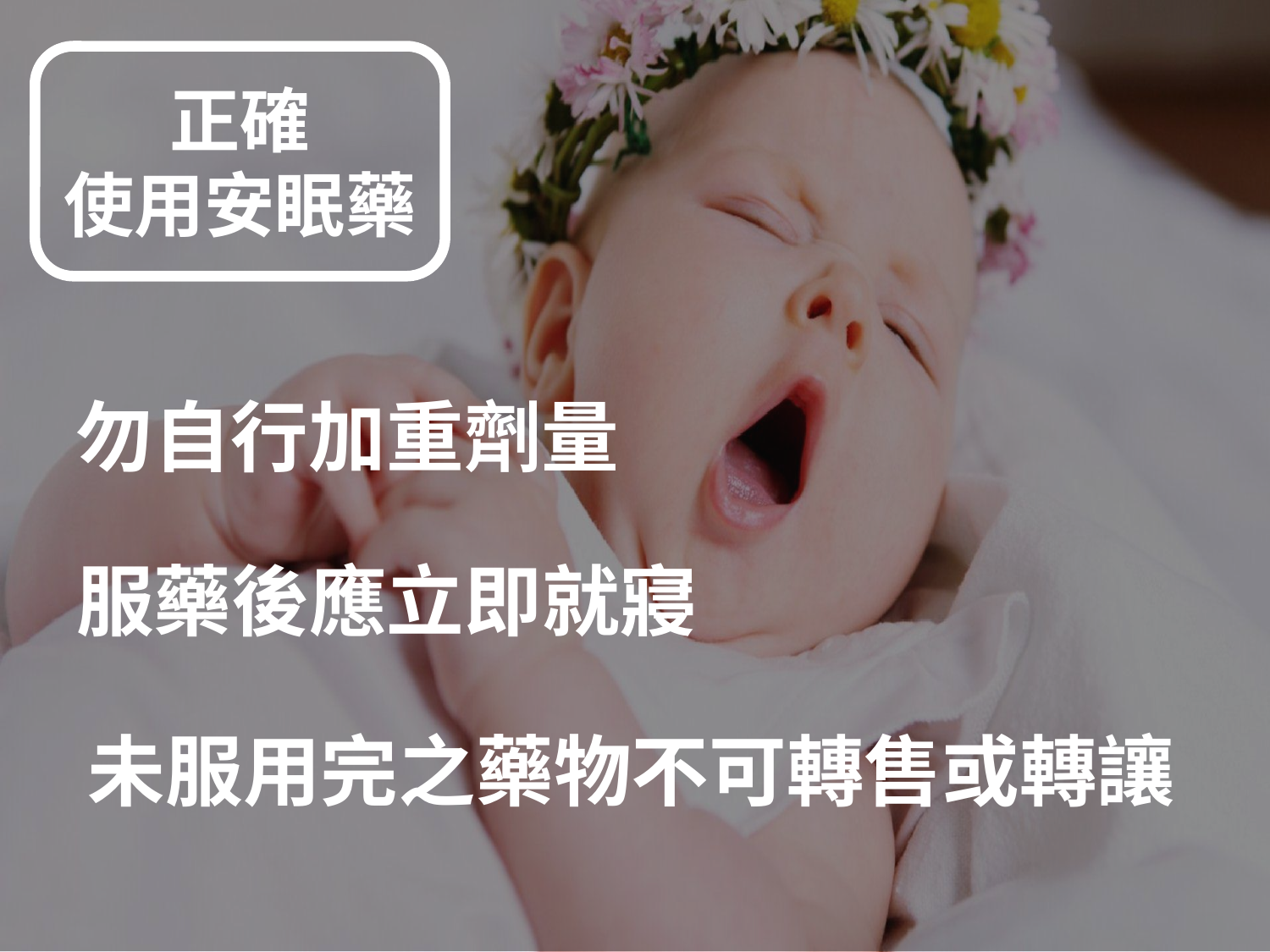

正確
使用安眠藥
勿自行加重劑量
服藥後應立即就寢
未服用完之藥物不可轉售或轉讓